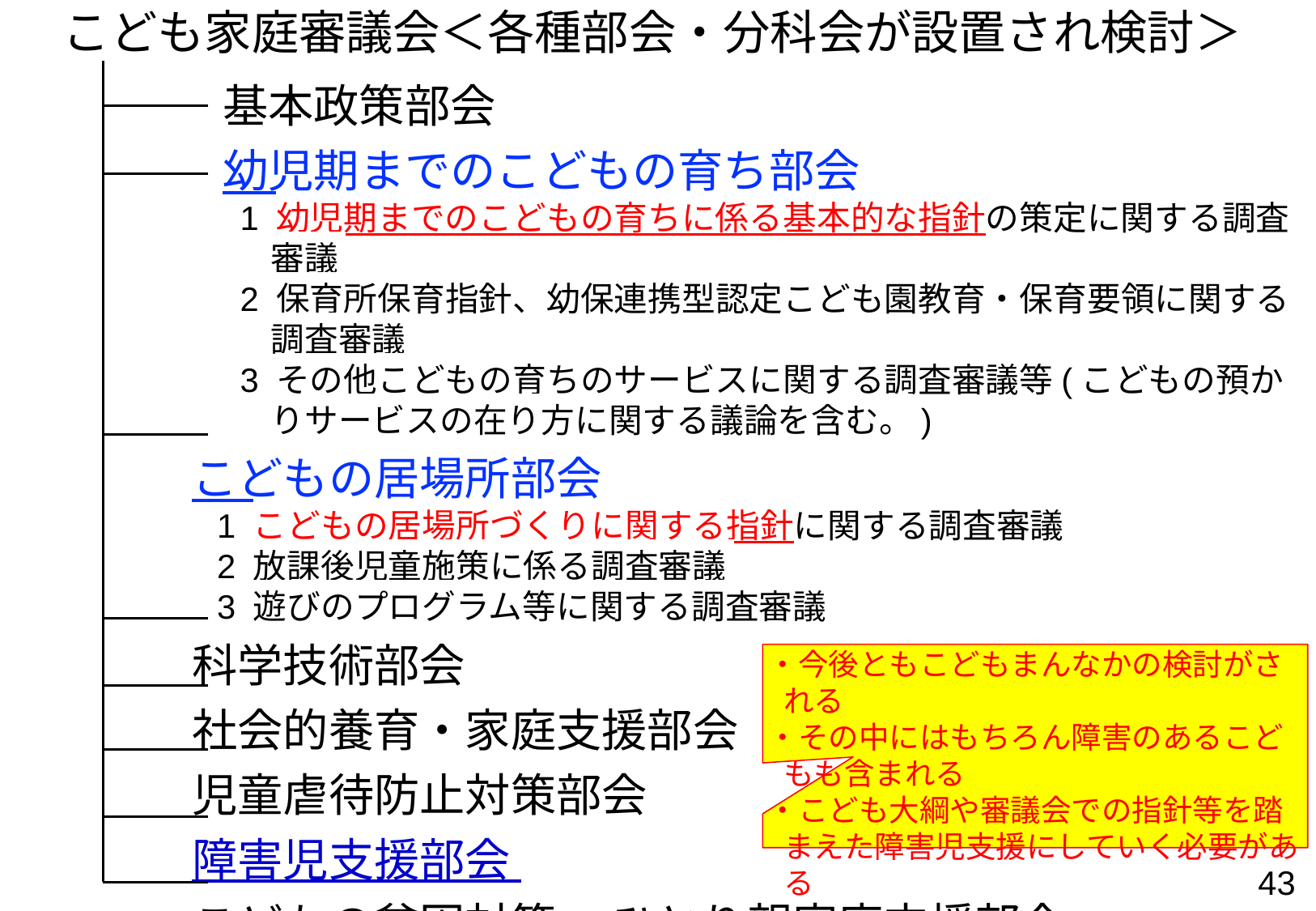

こども家庭審議会＜各種部会・分科会が設置され検討＞

基本政策部会
幼児期までのこどもの育ち部会
1 幼児期までのこどもの育ちに係る基本的な指針の策定に関する調査審議
2 保育所保育指針、幼保連携型認定こども園教育・保育要領に関する調査審議
3 その他こどもの育ちのサービスに関する調査審議等(こどもの預かりサービスの在り方に関する議論を含む。)
こどもの居場所部会
1 こどもの居場所づくりに関する指針に関する調査審議
2 放課後児童施策に係る調査審議
3 遊びのプログラム等に関する調査審議
科学技術部会
社会的養育・家庭支援部会
児童虐待防止対策部会
障害児支援部会
こどもの貧困対策・ ひとり親家庭支援部会
・今後ともこどもまんなかの検討がされる
・その中にはもちろん障害のあるこどもも含まれる
・こども大綱や審議会での指針等を踏まえた障害児支援にしていく必要がある
43